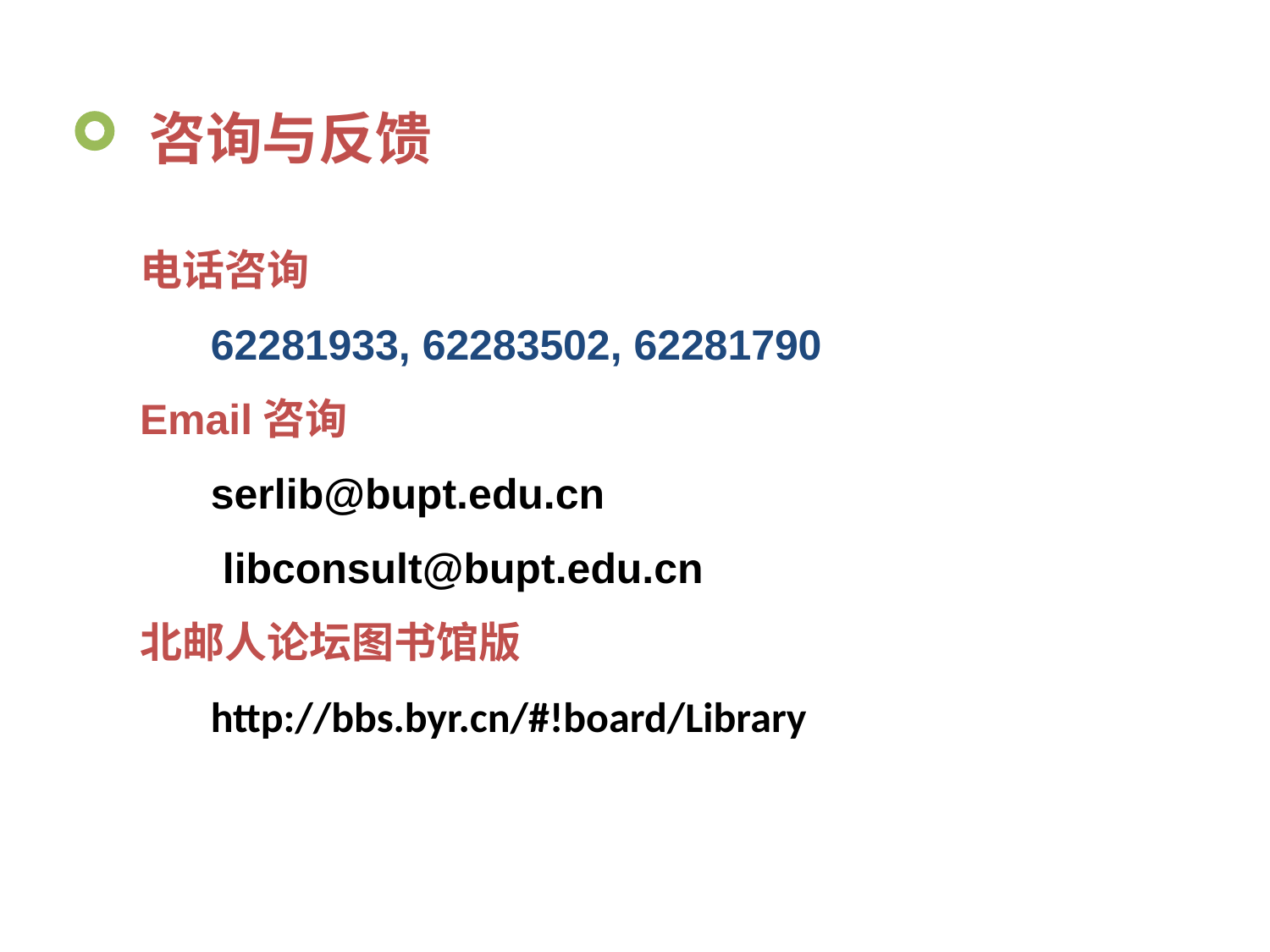

# 咨询与反馈

电话咨询
      62281933, 62283502, 62281790
Email咨询
      serlib@bupt.edu.cn
       libconsult@bupt.edu.cn
北邮人论坛图书馆版
      http://bbs.byr.cn/#!board/Library